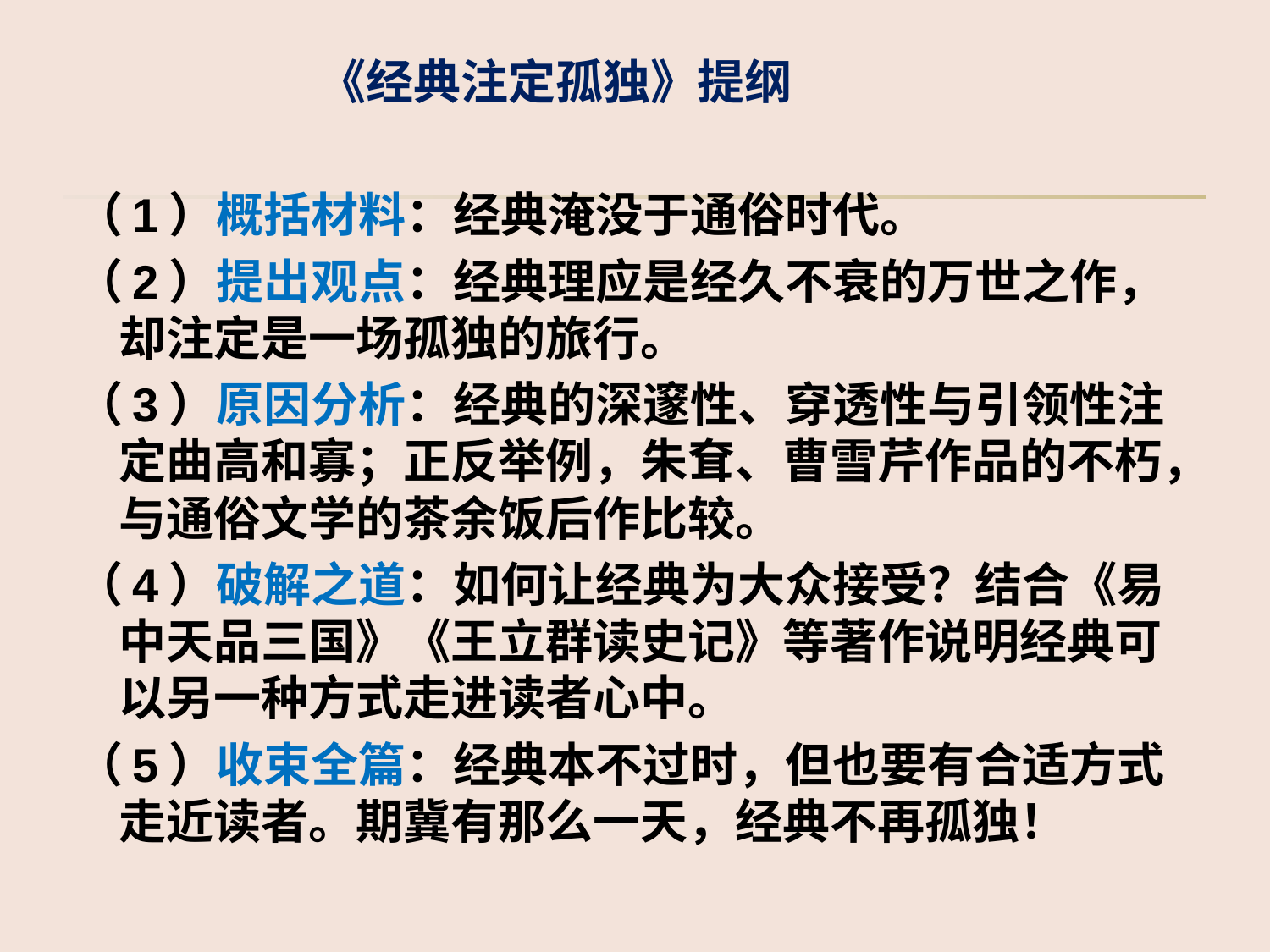

《经典注定孤独》提纲

（1）概括材料：经典淹没于通俗时代。
（2）提出观点：经典理应是经久不衰的万世之作，却注定是一场孤独的旅行。
（3）原因分析：经典的深邃性、穿透性与引领性注定曲高和寡；正反举例，朱耷、曹雪芹作品的不朽，与通俗文学的茶余饭后作比较。
（4）破解之道：如何让经典为大众接受？结合《易中天品三国》《王立群读史记》等著作说明经典可以另一种方式走进读者心中。
（5）收束全篇：经典本不过时，但也要有合适方式走近读者。期冀有那么一天，经典不再孤独！